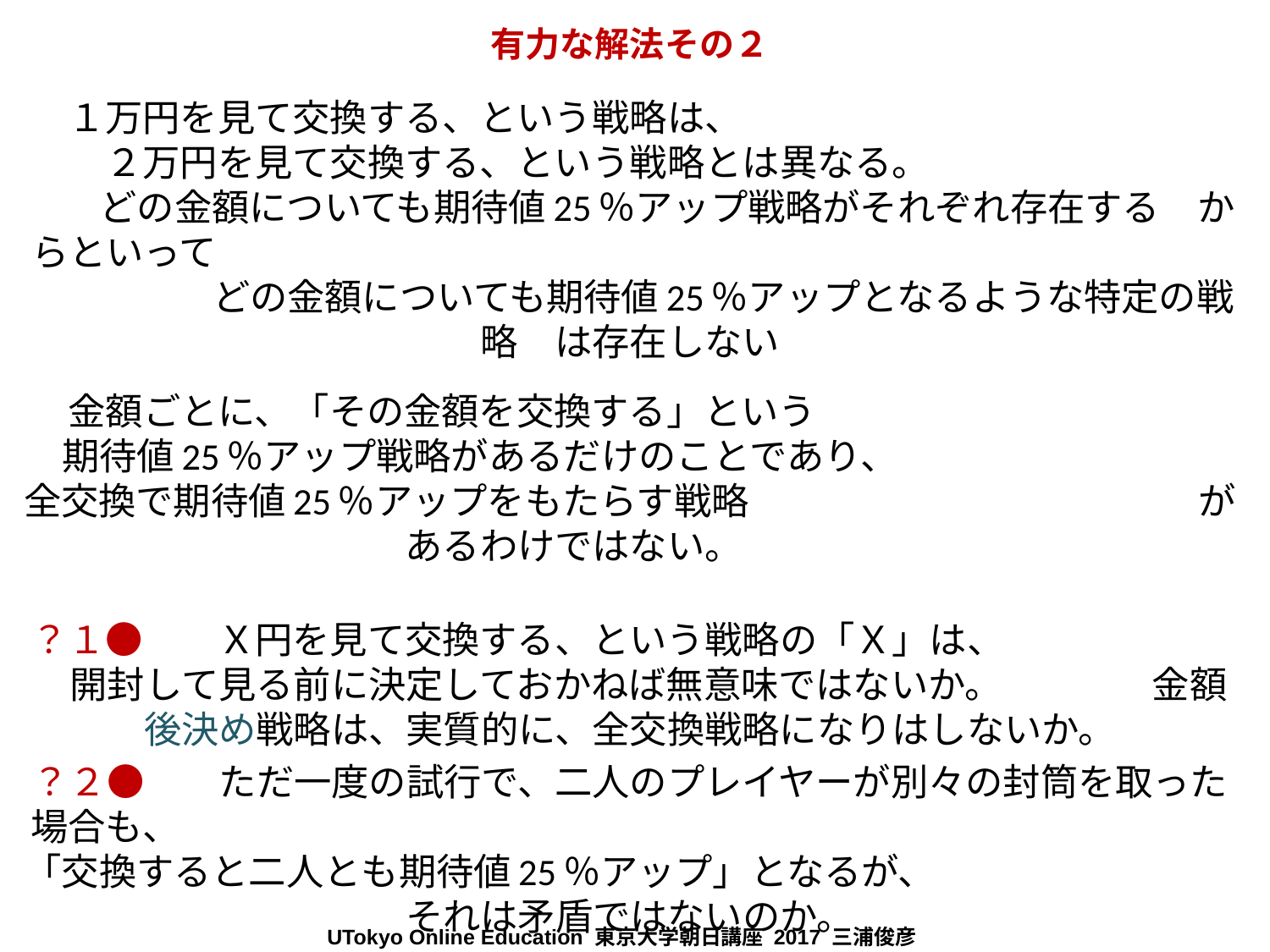

有力な解法その２

　１万円を見て交換する、という戦略は、　　　　　　　　　　　　　　　２万円を見て交換する、という戦略とは異なる。　　　　　　　　　　どの金額についても期待値25％アップ戦略がそれぞれ存在する　からといって　　　　　　　　　　　　　　　　　　　　　　　　　　　　　　　　どの金額についても期待値25％アップとなるような特定の戦略　は存在しない

　金額ごとに、「その金額を交換する」という　　　　　　　　　　　　期待値25％アップ戦略があるだけのことであり、　　　　　　　　　全交換で期待値25％アップをもたらす戦略　　　　　　　　　　　　があるわけではない。

？１●　　Ｘ円を見て交換する、という戦略の「Ｘ」は、　　　　　　　開封して見る前に決定しておかねば無意味ではないか。　　　　金額後決め戦略は、実質的に、全交換戦略になりはしないか。
？２●　　ただ一度の試行で、二人のプレイヤーが別々の封筒を取った場合も、　　　　　　　　　　　　　　　　　　　　　　　　　　　　「交換すると二人とも期待値25％アップ」となるが、　　　　　　　　それは矛盾ではないのか。
UTokyo Online Education 東京大学朝日講座 2017 三浦俊彦　CC BY-NC-ND